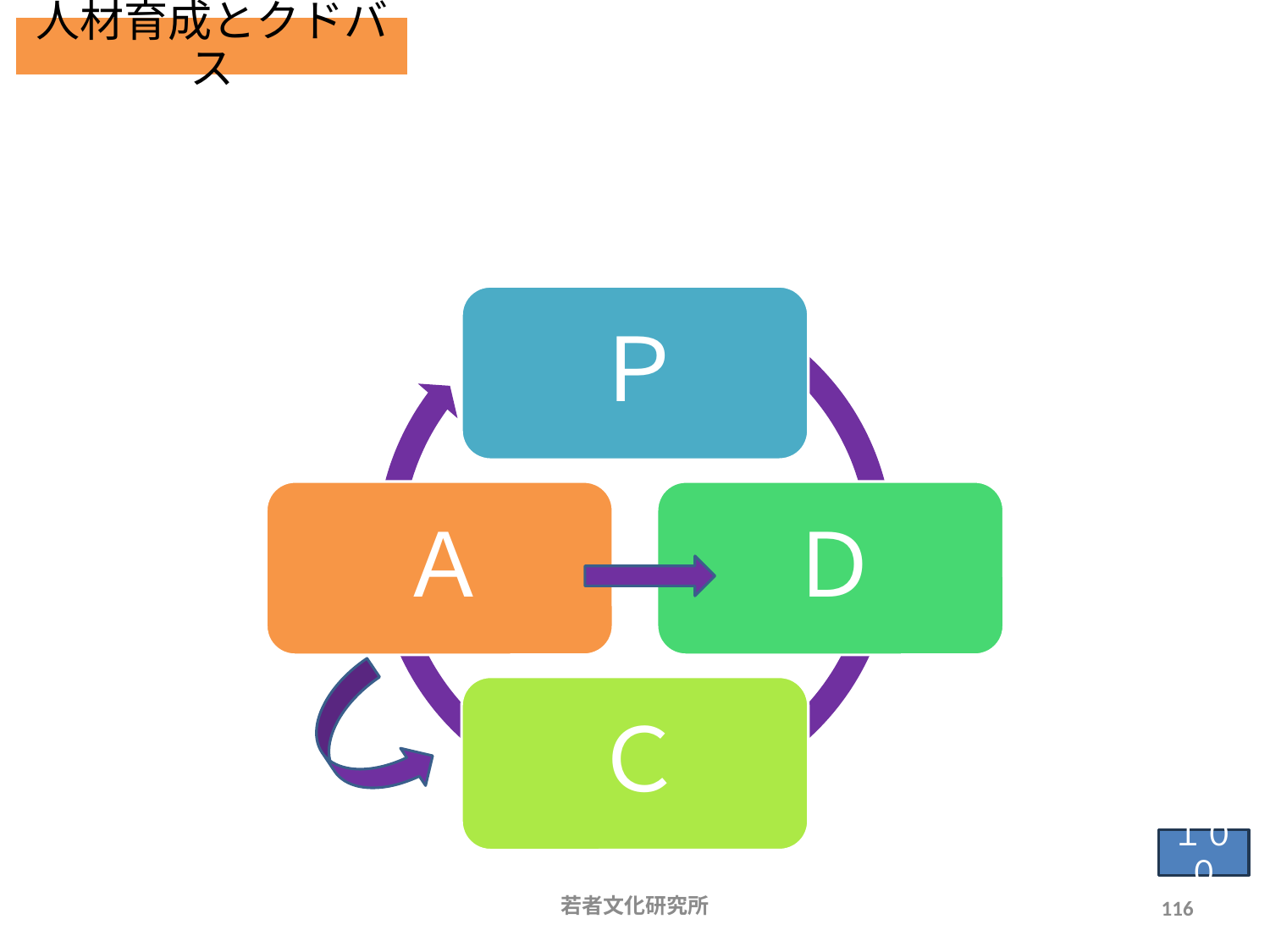

人材育成とクドバス
# PDCA=目標設定、達成方法設定、到達度評価、改善
Ｐ
Ｄ
Ｃ
Ａ

１００
若者文化研究所
116